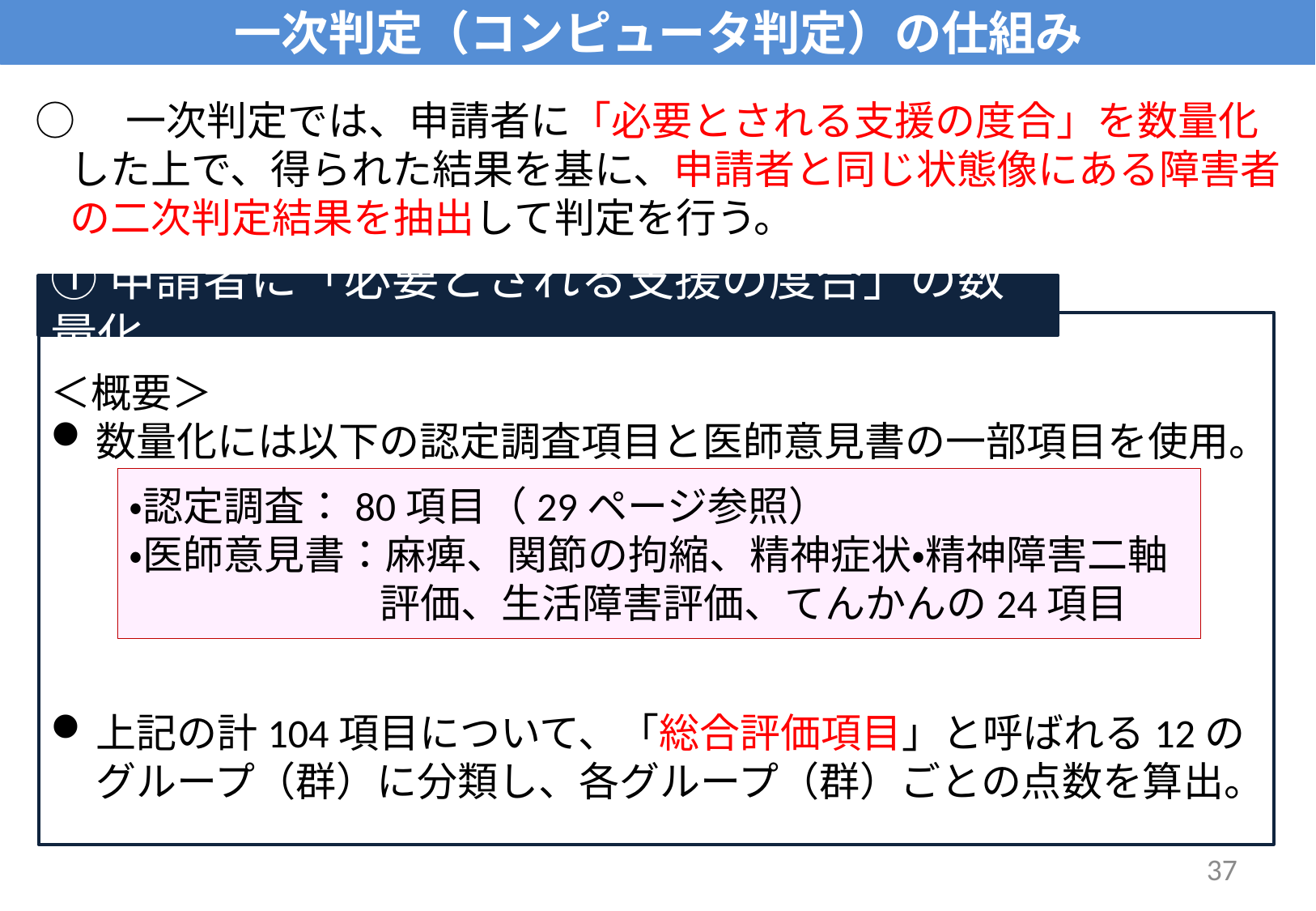

# 一次判定（コンピュータ判定）の仕組み
○　一次判定では、申請者に「必要とされる支援の度合」を数量化した上で、得られた結果を基に、申請者と同じ状態像にある障害者の二次判定結果を抽出して判定を行う。
①申請者に「必要とされる支援の度合」の数量化

＜概要＞
数量化には以下の認定調査項目と医師意見書の一部項目を使用。

上記の計104項目について、「総合評価項目」と呼ばれる12のグループ（群）に分類し、各グループ（群）ごとの点数を算出。
・認定調査：80項目（29ページ参照）
・医師意見書：麻痺、関節の拘縮、精神症状・精神障害二軸評価、生活障害評価、てんかんの24項目
37